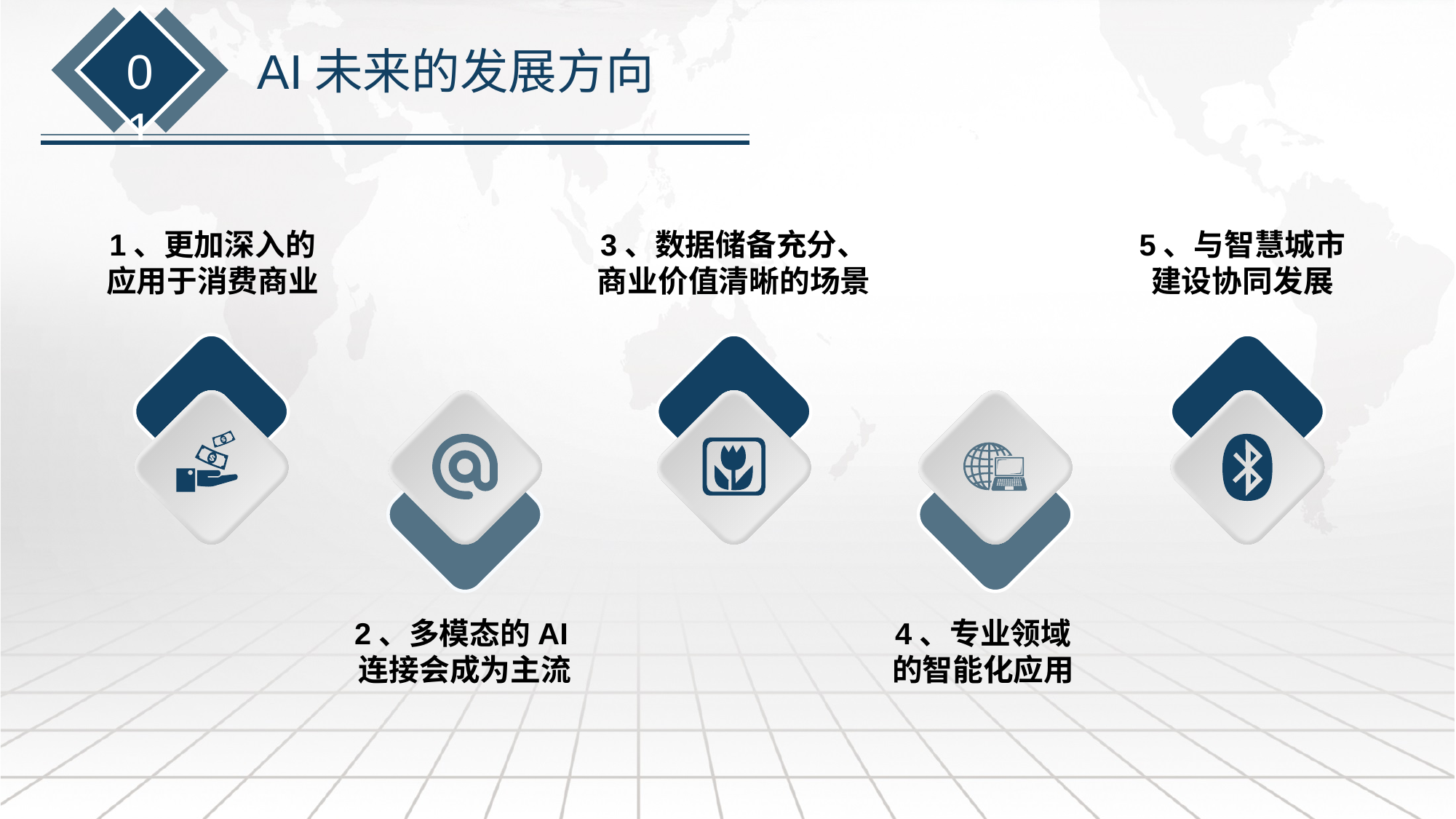

01
AI未来的发展方向
1、更加深入的
应用于消费商业
3、数据储备充分、商业价值清晰的场景
5、与智慧城市建设协同发展

2、多模态的AI连接会成为主流
4、专业领域的智能化应用